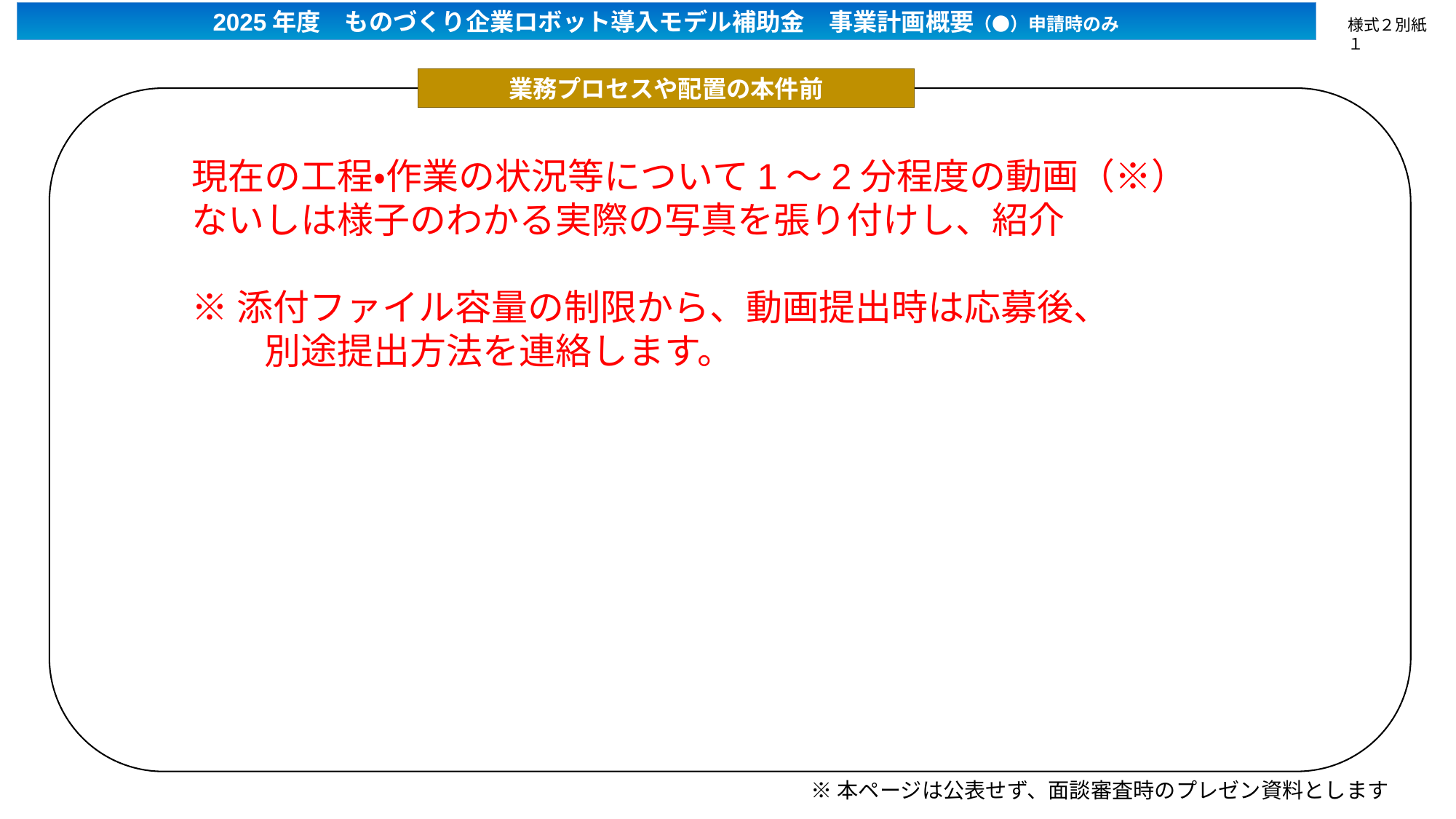

2025年度　ものづくり企業ロボット導入モデル補助金　事業計画概要（●）申請時のみ
様式２別紙１
業務プロセスや配置の本件前

現在の工程・作業の状況等について1～2分程度の動画（※）ないしは様子のわかる実際の写真を張り付けし、紹介

※添付ファイル容量の制限から、動画提出時は応募後、
　　別途提出方法を連絡します。

※本ページは公表せず、面談審査時のプレゼン資料とします